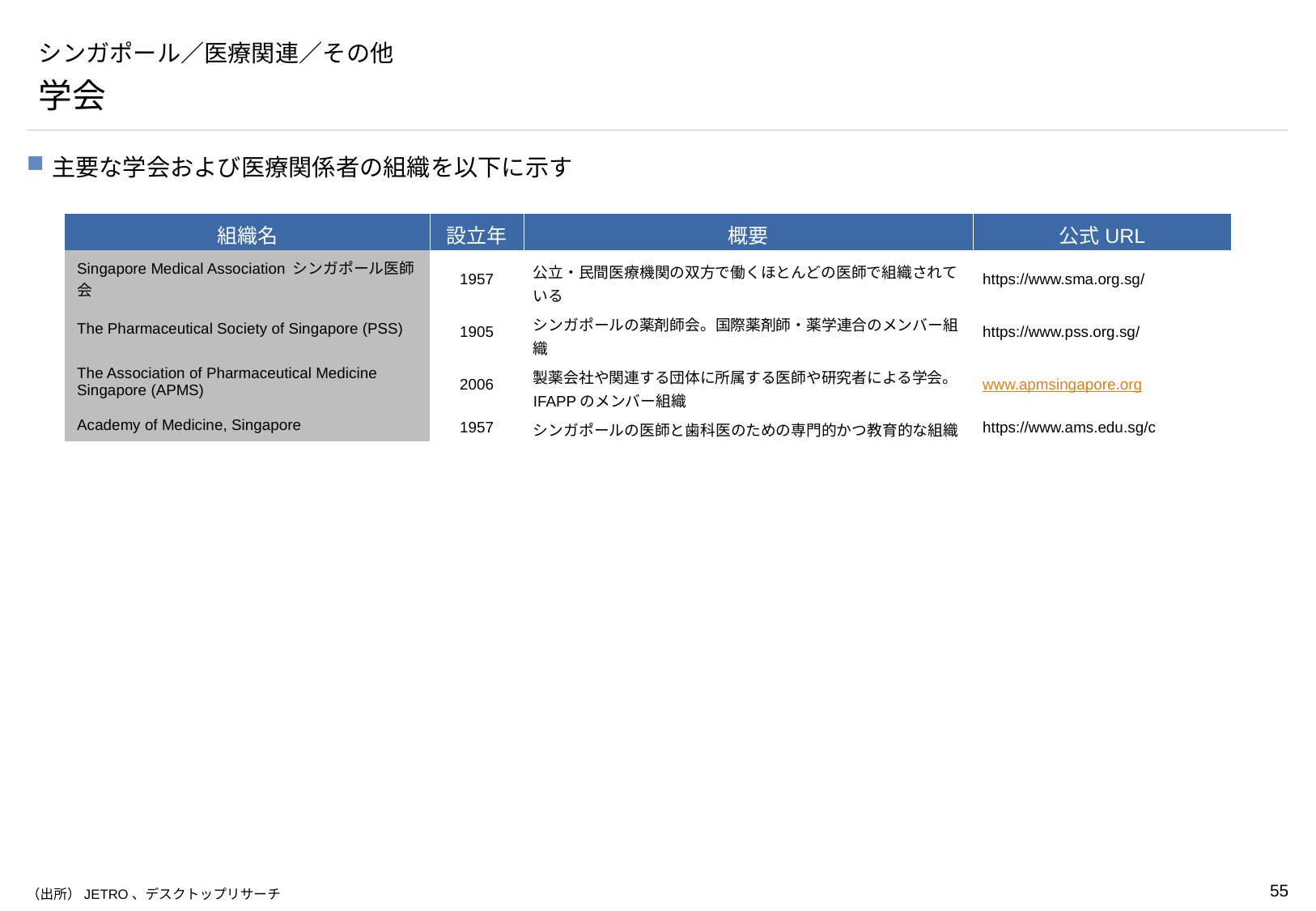

# シンガポール／医療関連／その他
学会
主要な学会および医療関係者の組織を以下に示す
| 組織名 | 設立年 | 概要 | 公式URL |
| --- | --- | --- | --- |
| Singapore Medical Association シンガポール医師会 | 1957 | 公立・民間医療機関の双方で働くほとんどの医師で組織されている | https://www.sma.org.sg/ |
| The Pharmaceutical Society of Singapore (PSS) | 1905 | シンガポールの薬剤師会。国際薬剤師・薬学連合のメンバー組織 | https://www.pss.org.sg/ |
| The Association of Pharmaceutical Medicine Singapore (APMS) | 2006 | 製薬会社や関連する団体に所属する医師や研究者による学会。IFAPPのメンバー組織 | www.apmsingapore.org |
| Academy of Medicine, Singapore | 1957 | シンガポールの医師と歯科医のための専門的かつ教育的な組織 | https://www.ams.edu.sg/c |
（出所）JETRO、デスクトップリサーチ